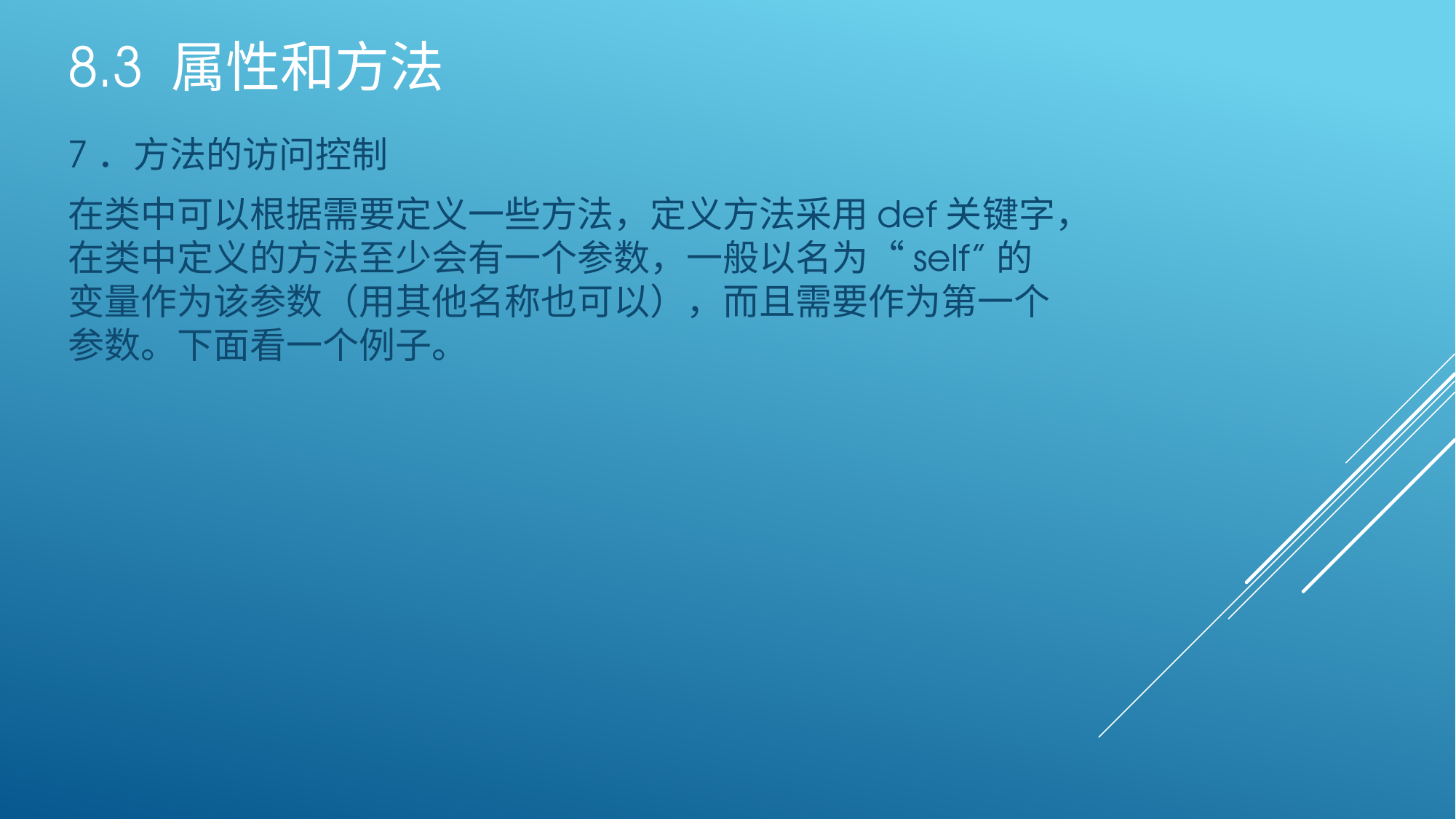

# 8.3 属性和方法
7．方法的访问控制
在类中可以根据需要定义一些方法，定义方法采用def关键字，在类中定义的方法至少会有一个参数，一般以名为“self”的变量作为该参数（用其他名称也可以），而且需要作为第一个参数。下面看一个例子。